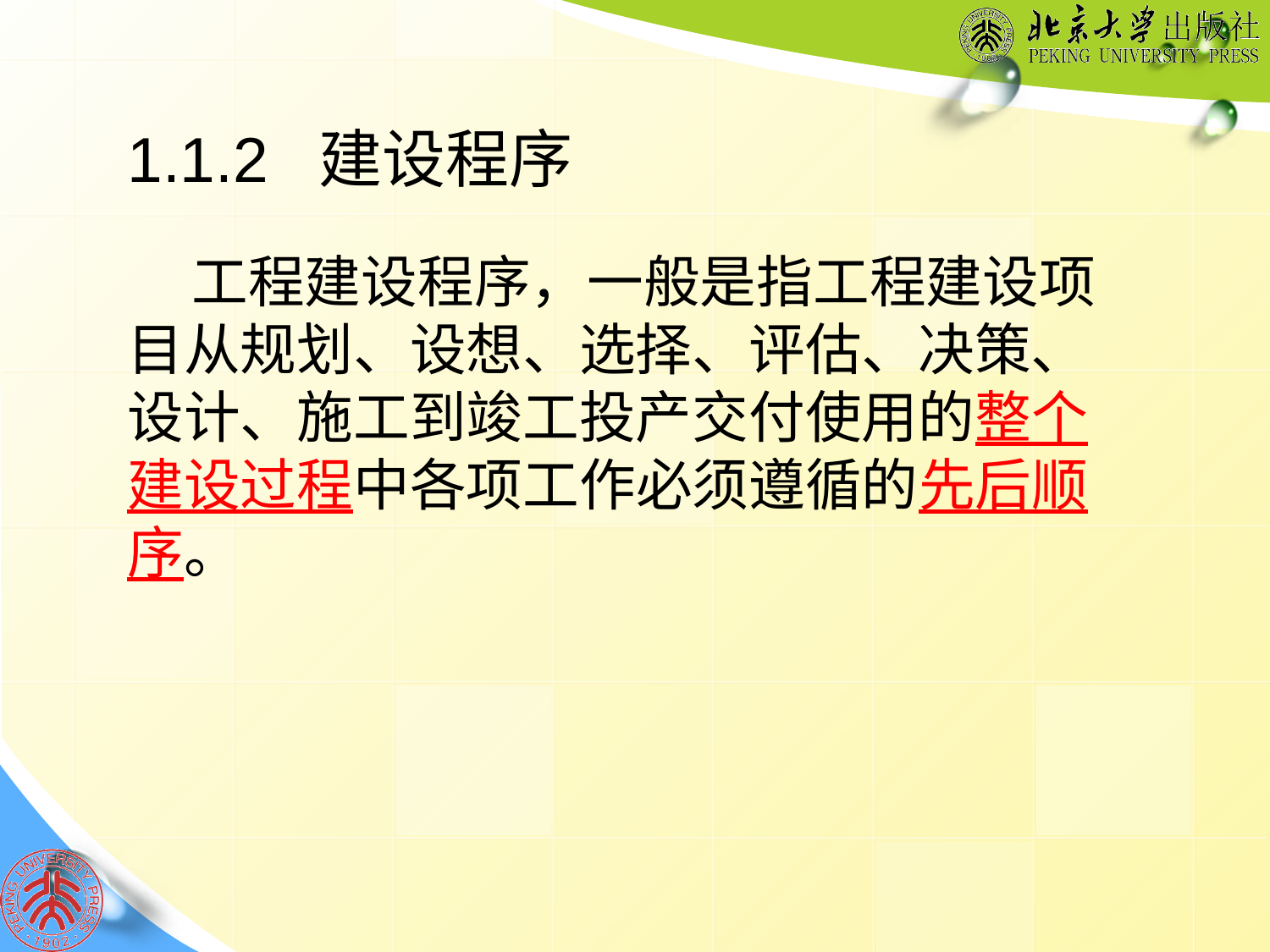

1.1.2  建设程序

    工程建设程序，一般是指工程建设项目从规划、设想、选择、评估、决策、设计、施工到竣工投产交付使用的整个建设过程中各项工作必须遵循的先后顺序。